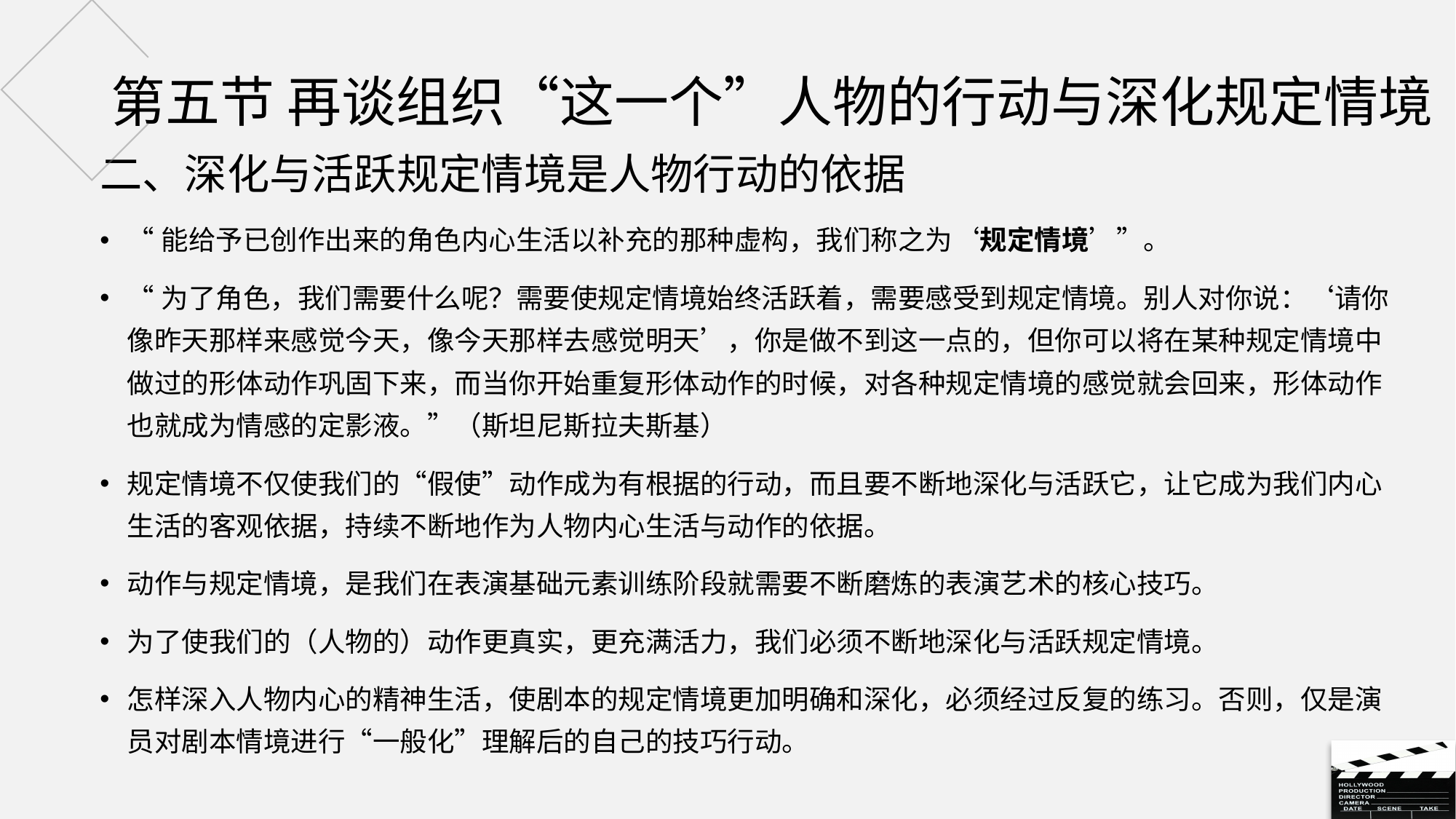

# 第五节 再谈组织“这一个”人物的行动与深化规定情境
二、深化与活跃规定情境是人物行动的依据
“能给予已创作出来的角色内心生活以补充的那种虚构，我们称之为‘规定情境’”。
“为了角色，我们需要什么呢？需要使规定情境始终活跃着，需要感受到规定情境。别人对你说：‘请你像昨天那样来感觉今天，像今天那样去感觉明天’，你是做不到这一点的，但你可以将在某种规定情境中做过的形体动作巩固下来，而当你开始重复形体动作的时候，对各种规定情境的感觉就会回来，形体动作也就成为情感的定影液。”（斯坦尼斯拉夫斯基）
规定情境不仅使我们的“假使”动作成为有根据的行动，而且要不断地深化与活跃它，让它成为我们内心生活的客观依据，持续不断地作为人物内心生活与动作的依据。
动作与规定情境，是我们在表演基础元素训练阶段就需要不断磨炼的表演艺术的核心技巧。
为了使我们的（人物的）动作更真实，更充满活力，我们必须不断地深化与活跃规定情境。
怎样深入人物内心的精神生活，使剧本的规定情境更加明确和深化，必须经过反复的练习。否则，仅是演员对剧本情境进行“一般化”理解后的自己的技巧行动。